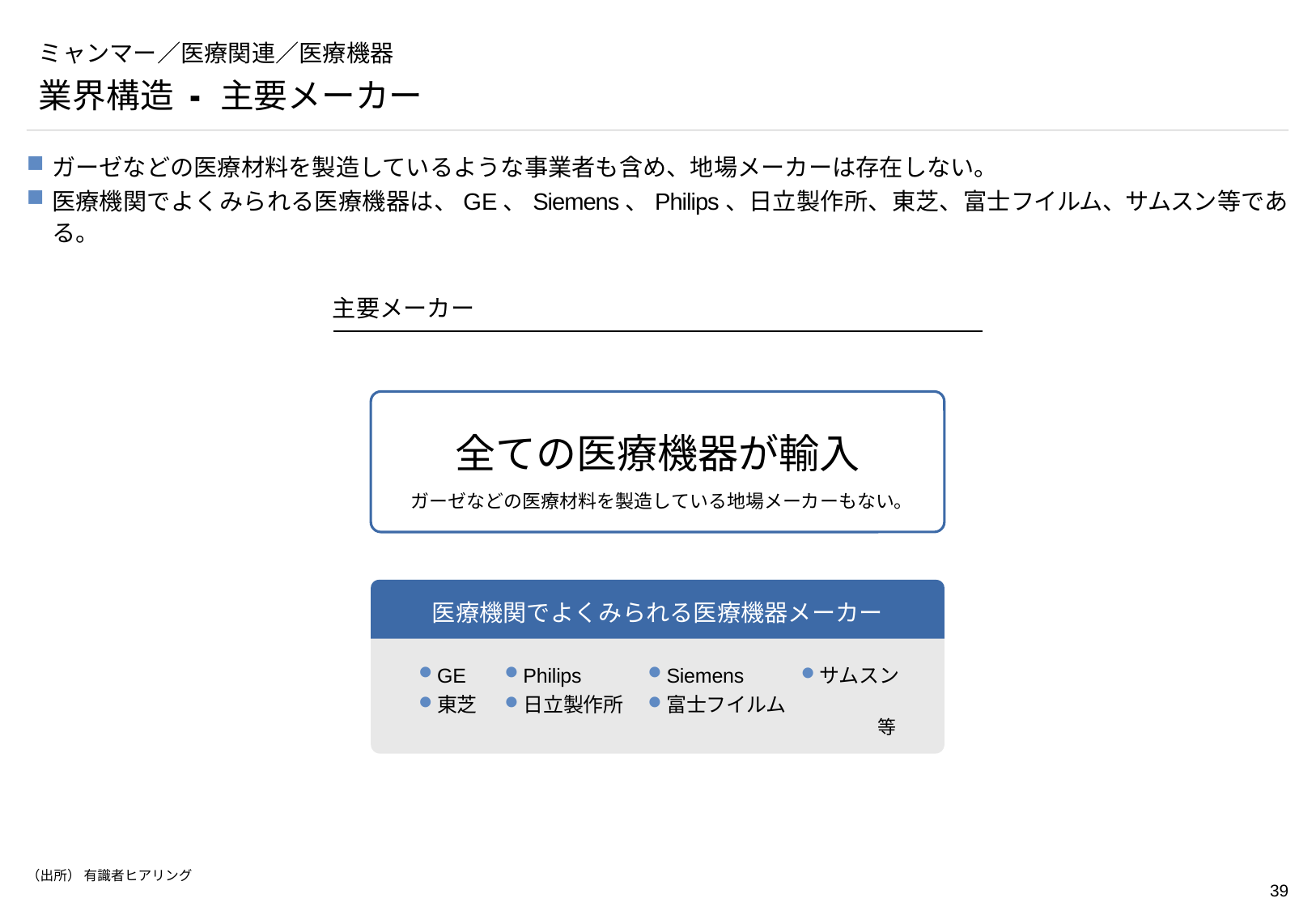

# ミャンマー／医療関連／医療機器
業界構造 - 主要メーカー
ガーゼなどの医療材料を製造しているような事業者も含め、地場メーカーは存在しない。
医療機関でよくみられる医療機器は、GE、Siemens、Philips、日立製作所、東芝、富士フイルム、サムスン等である。
主要メーカー
全ての医療機器が輸入
ガーゼなどの医療材料を製造している地場メーカーもない。
医療機関でよくみられる医療機器メーカー

GE
東芝
Philips
日立製作所
Siemens
富士フイルム
サムスン
等
（出所） 有識者ヒアリング